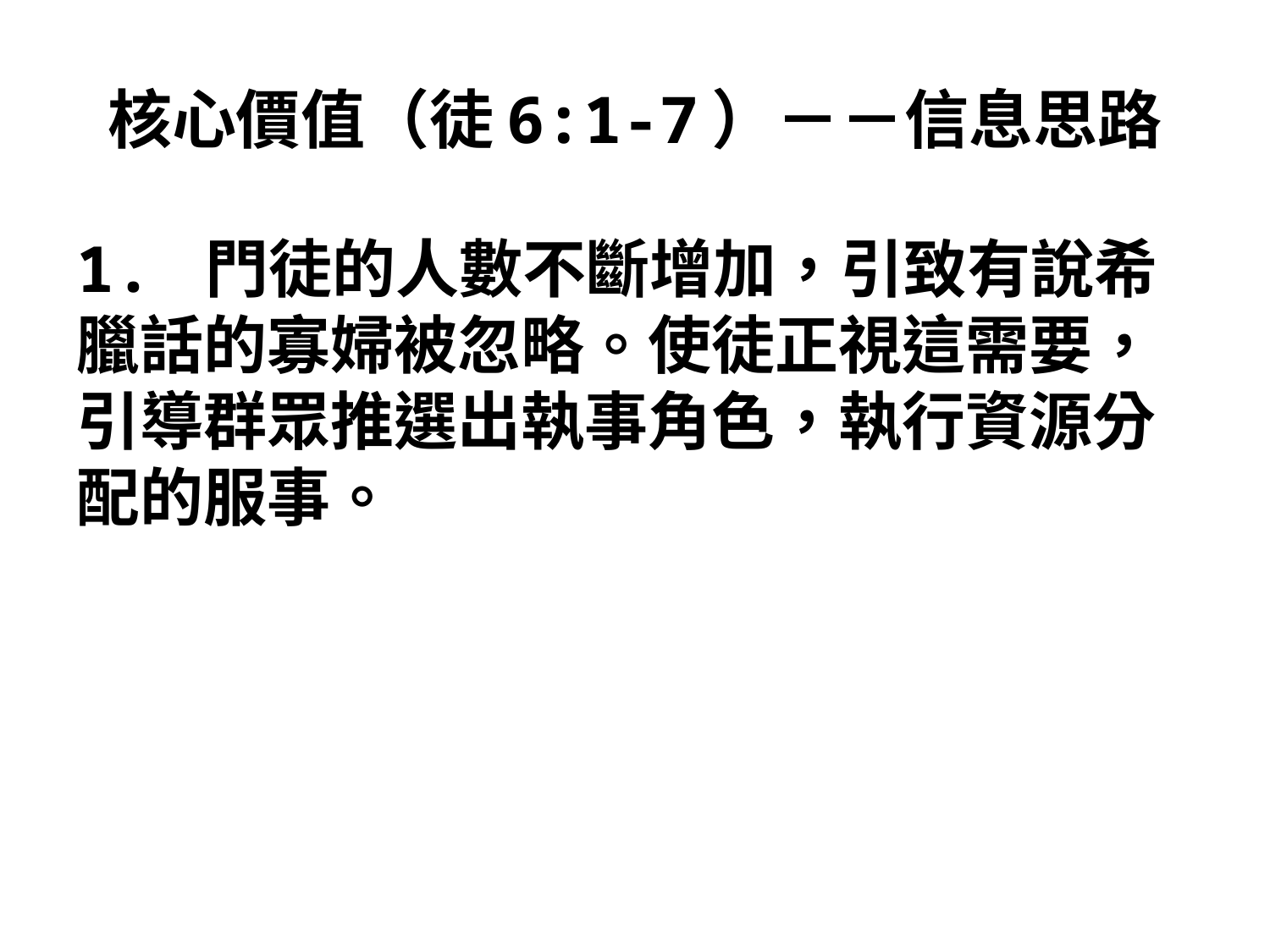

# 核心價值（徒6:1-7）－－信息思路
1. 門徒的人數不斷增加，引致有說希臘話的寡婦被忽略。使徒正視這需要，引導群眾推選出執事角色，執行資源分配的服事。